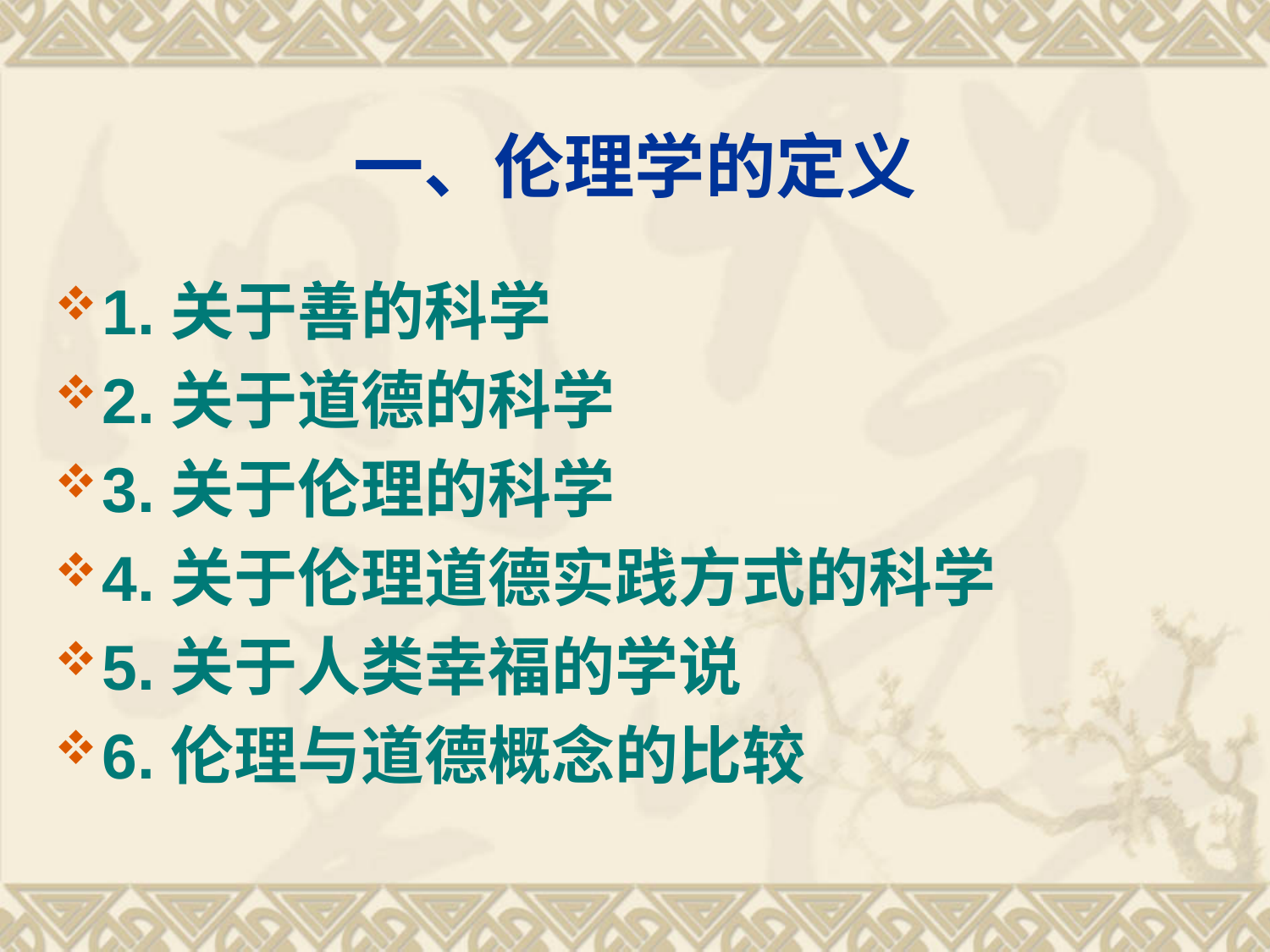

# 一、伦理学的定义
1.关于善的科学
2.关于道德的科学
3.关于伦理的科学
4.关于伦理道德实践方式的科学
5.关于人类幸福的学说
6.伦理与道德概念的比较